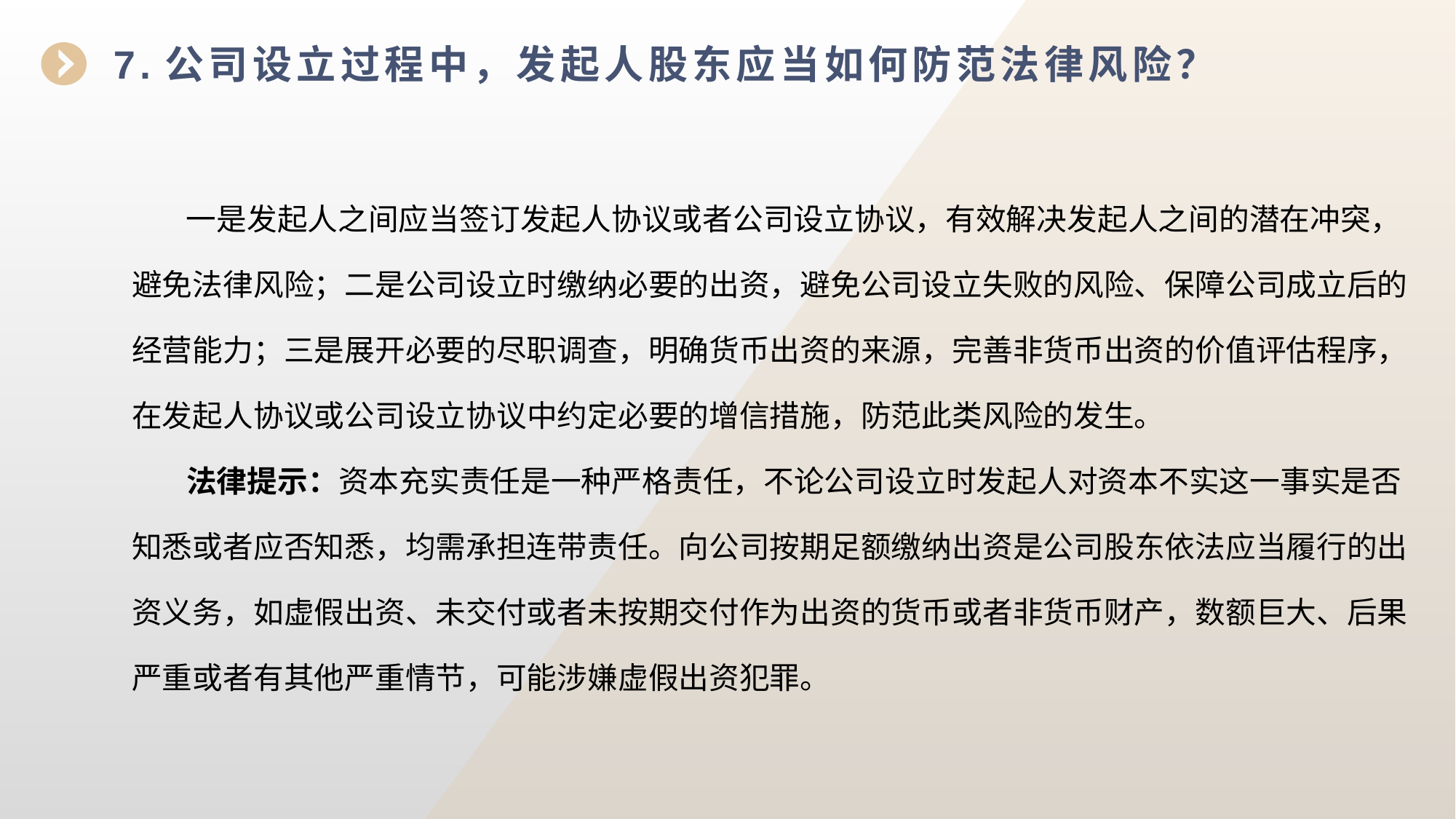

7.公司设立过程中，发起人股东应当如何防范法律风险？

       一是发起人之间应当签订发起人协议或者公司设立协议，有效解决发起人之间的潜在冲突，避免法律风险；二是公司设立时缴纳必要的出资，避免公司设立失败的风险、保障公司成立后的经营能力；三是展开必要的尽职调查，明确货币出资的来源，完善非货币出资的价值评估程序，在发起人协议或公司设立协议中约定必要的增信措施，防范此类风险的发生。
       法律提示：资本充实责任是一种严格责任，不论公司设立时发起人对资本不实这一事实是否知悉或者应否知悉，均需承担连带责任。向公司按期足额缴纳出资是公司股东依法应当履行的出资义务，如虚假出资、未交付或者未按期交付作为出资的货币或者非货币财产，数额巨大、后果严重或者有其他严重情节，可能涉嫌虚假出资犯罪。